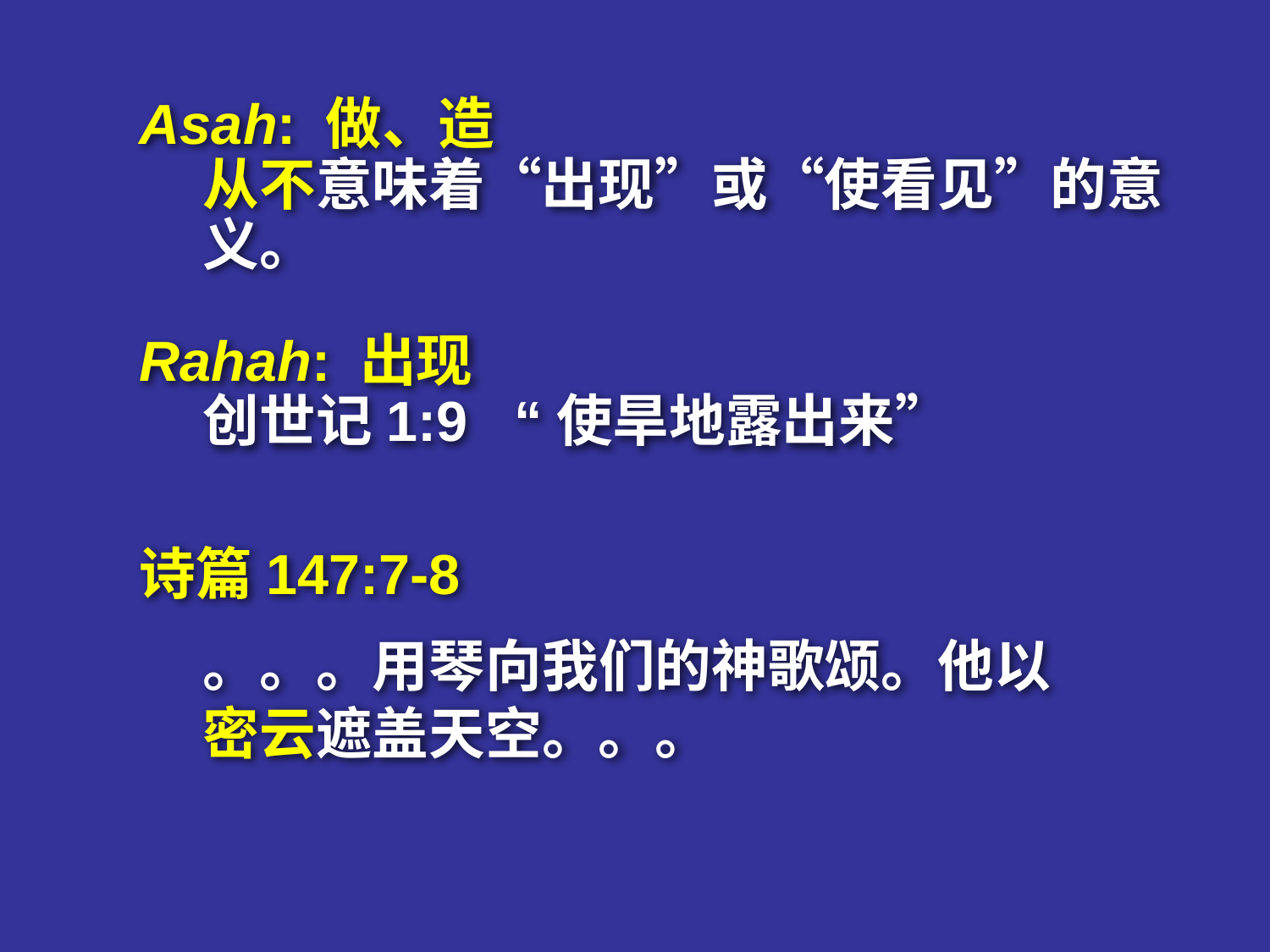

# Asah与Rahah以及诗147:7 新译本
Asah: 做、造
从不意味着“出现”或“使看见”的意义。
Rahah: 出现
创世记1:9   “使旱地露出来”
诗篇147:7-8
。。。用琴向我们的神歌颂。他以密云遮盖天空。。。